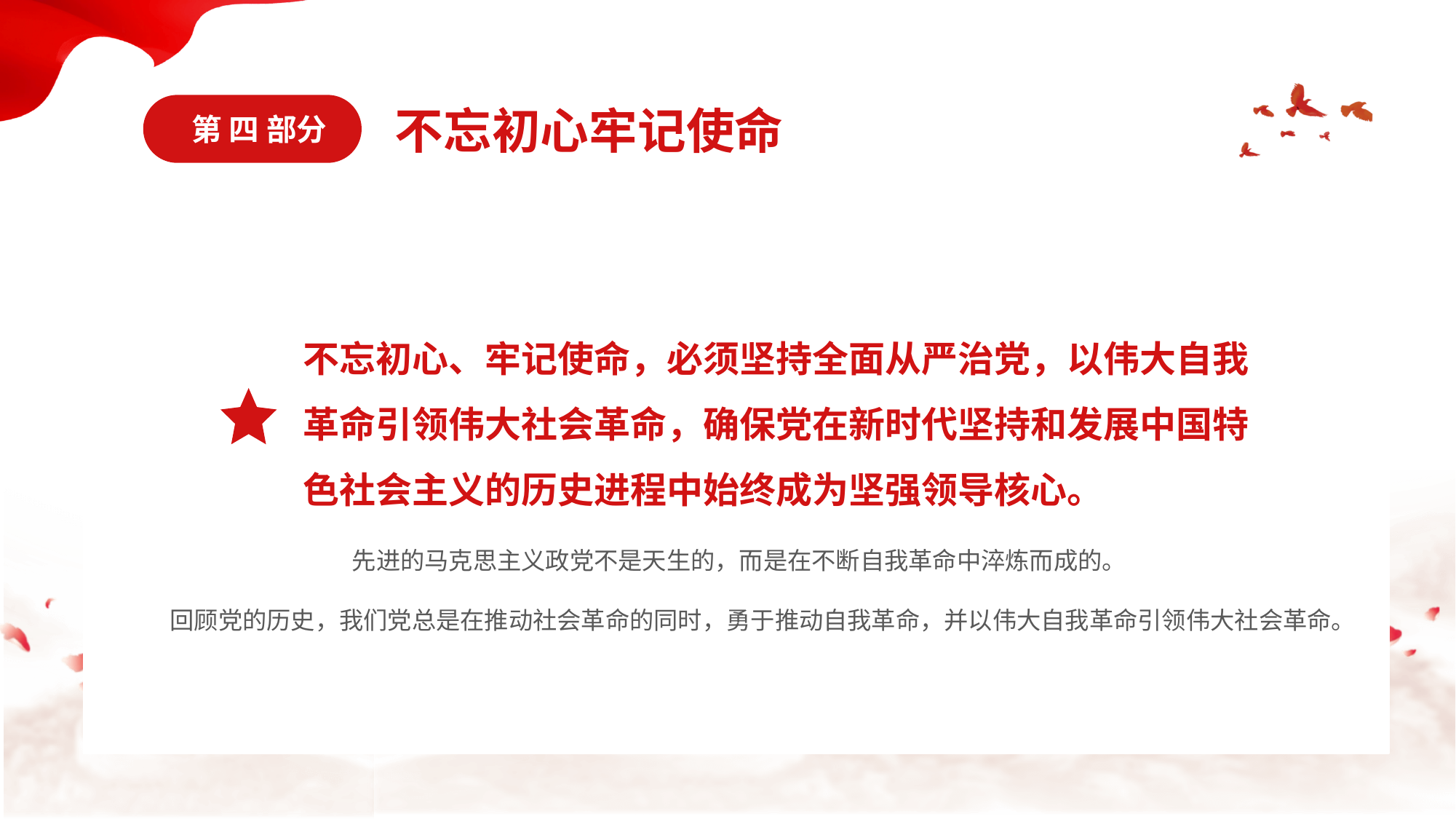

第 四 部分
不忘初心牢记使命

不忘初心、牢记使命，必须坚持全面从严治党，以伟大自我革命引领伟大社会革命，确保党在新时代坚持和发展中国特色社会主义的历史进程中始终成为坚强领导核心。

先进的马克思主义政党不是天生的，而是在不断自我革命中淬炼而成的。
回顾党的历史，我们党总是在推动社会革命的同时，勇于推动自我革命，并以伟大自我革命引领伟大社会革命。